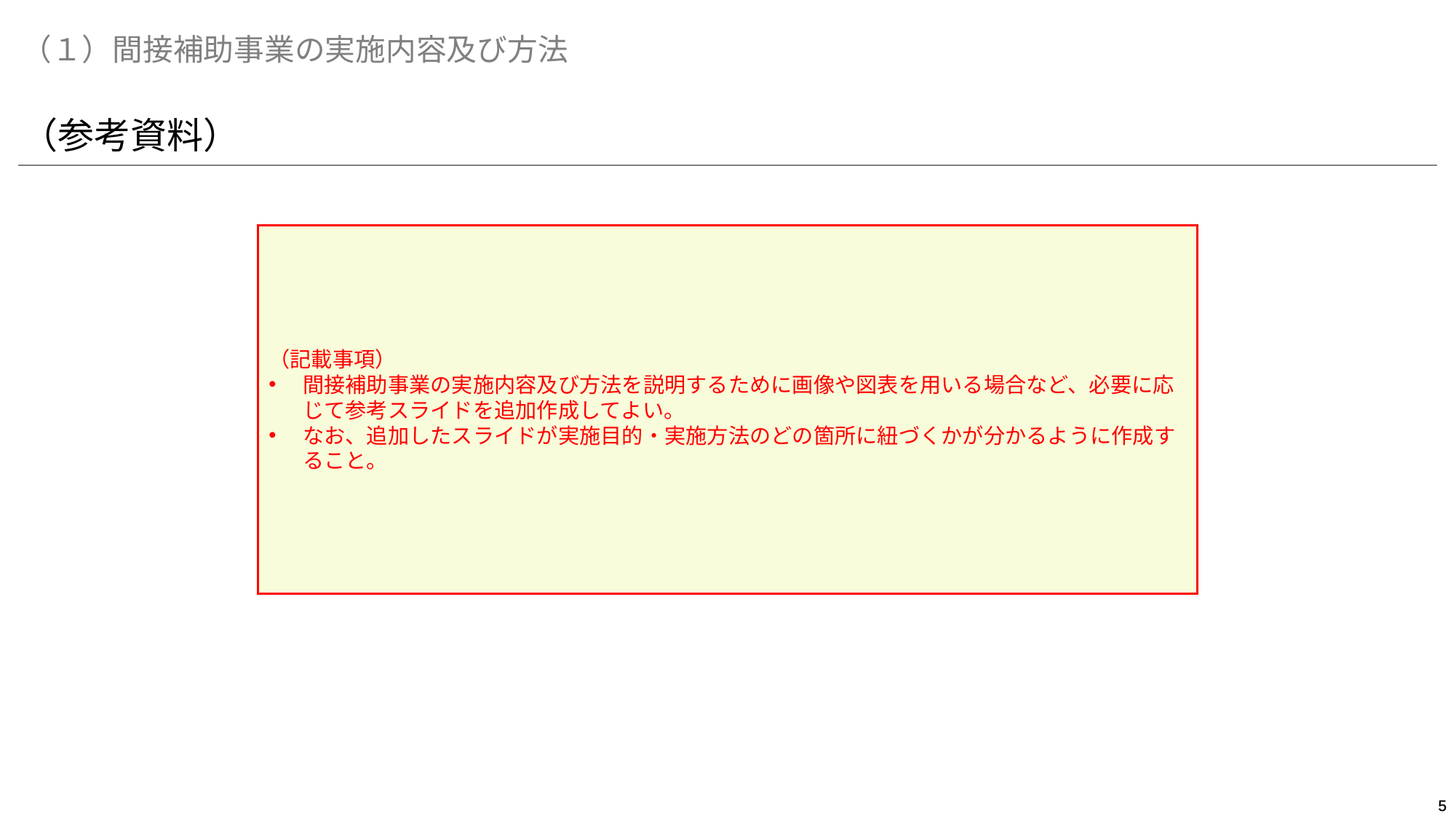

（１）間接補助事業の実施内容及び方法
（参考資料）
（記載事項）
間接補助事業の実施内容及び方法を説明するために画像や図表を用いる場合など、必要に応じて参考スライドを追加作成してよい。
なお、追加したスライドが実施目的・実施方法のどの箇所に紐づくかが分かるように作成すること。